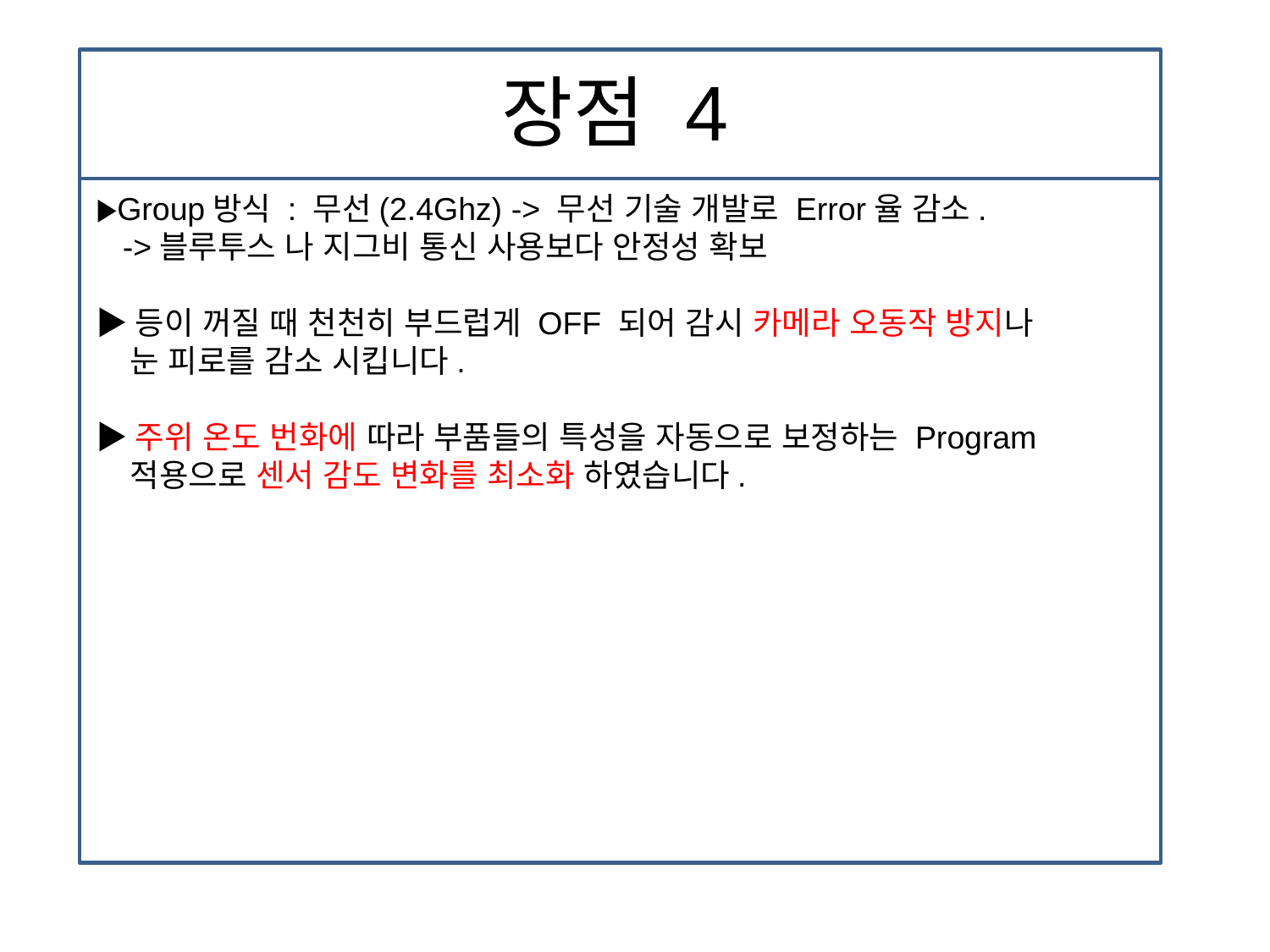

# 장점 4

▶Group방식 : 무선(2.4Ghz) -> 무선 기술 개발로 Error율 감소.
   ->블루투스 나 지그비 통신 사용보다 안정성 확보

▶등이 꺼질 때 천천히 부드럽게 OFF 되어 감시 카메라 오동작 방지나
   눈 피로를 감소 시킵니다.

▶주위 온도 번화에 따라 부품들의 특성을 자동으로 보정하는 Program
   적용으로 센서 감도 변화를 최소화 하였습니다.